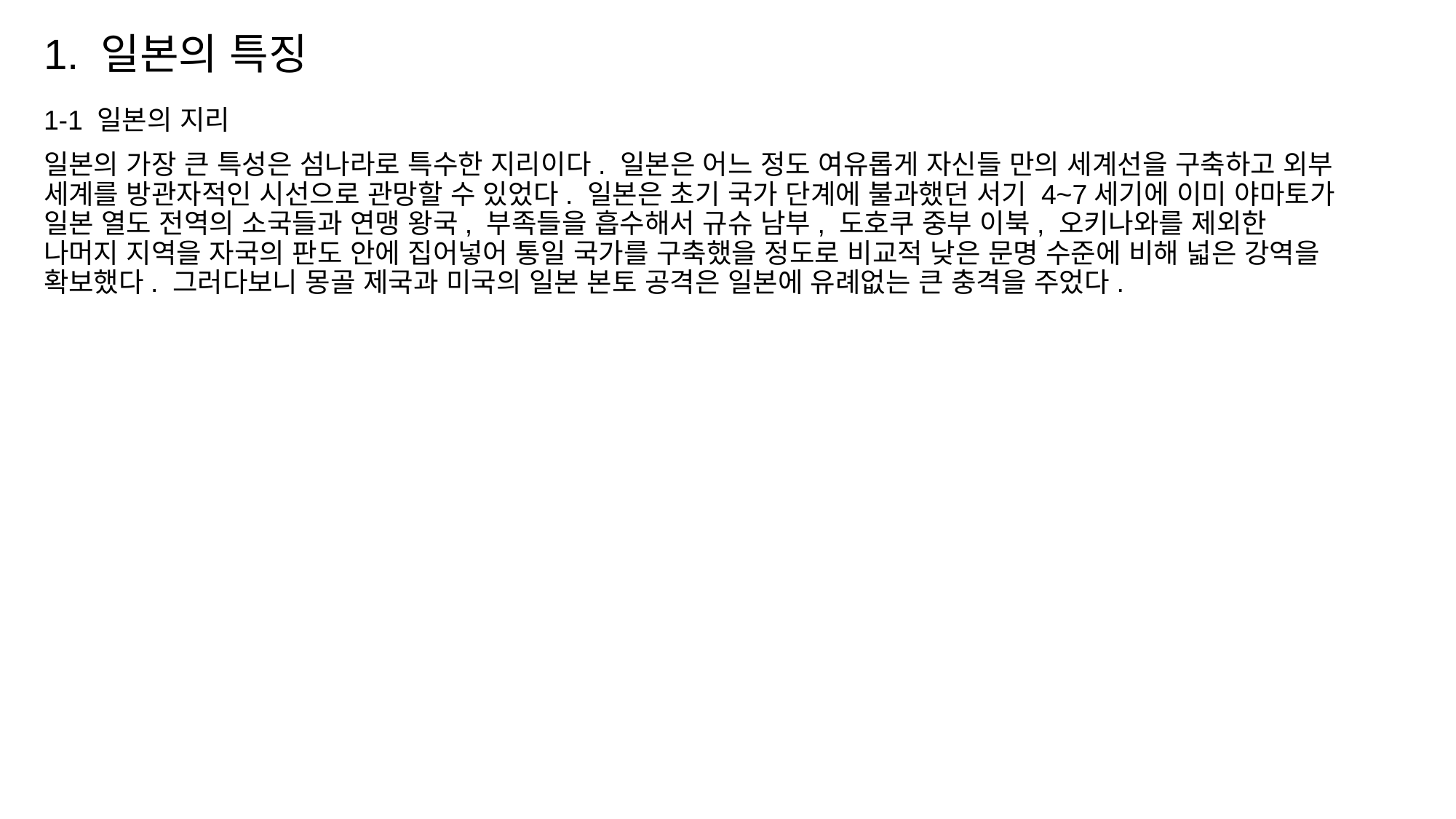

# 1. 일본의 특징
1-1 일본의 지리
일본의 가장 큰 특성은 섬나라로 특수한 지리이다. 일본은 어느 정도 여유롭게 자신들 만의 세계선을 구축하고 외부 세계를 방관자적인 시선으로 관망할 수 있었다. 일본은 초기 국가 단계에 불과했던 서기 4~7세기에 이미 야마토가 일본 열도 전역의 소국들과 연맹 왕국, 부족들을 흡수해서 규슈 남부, 도호쿠 중부 이북, 오키나와를 제외한 나머지 지역을 자국의 판도 안에 집어넣어 통일 국가를 구축했을 정도로 비교적 낮은 문명 수준에 비해 넓은 강역을 확보했다. 그러다보니 몽골 제국과 미국의 일본 본토 공격은 일본에 유례없는 큰 충격을 주었다.